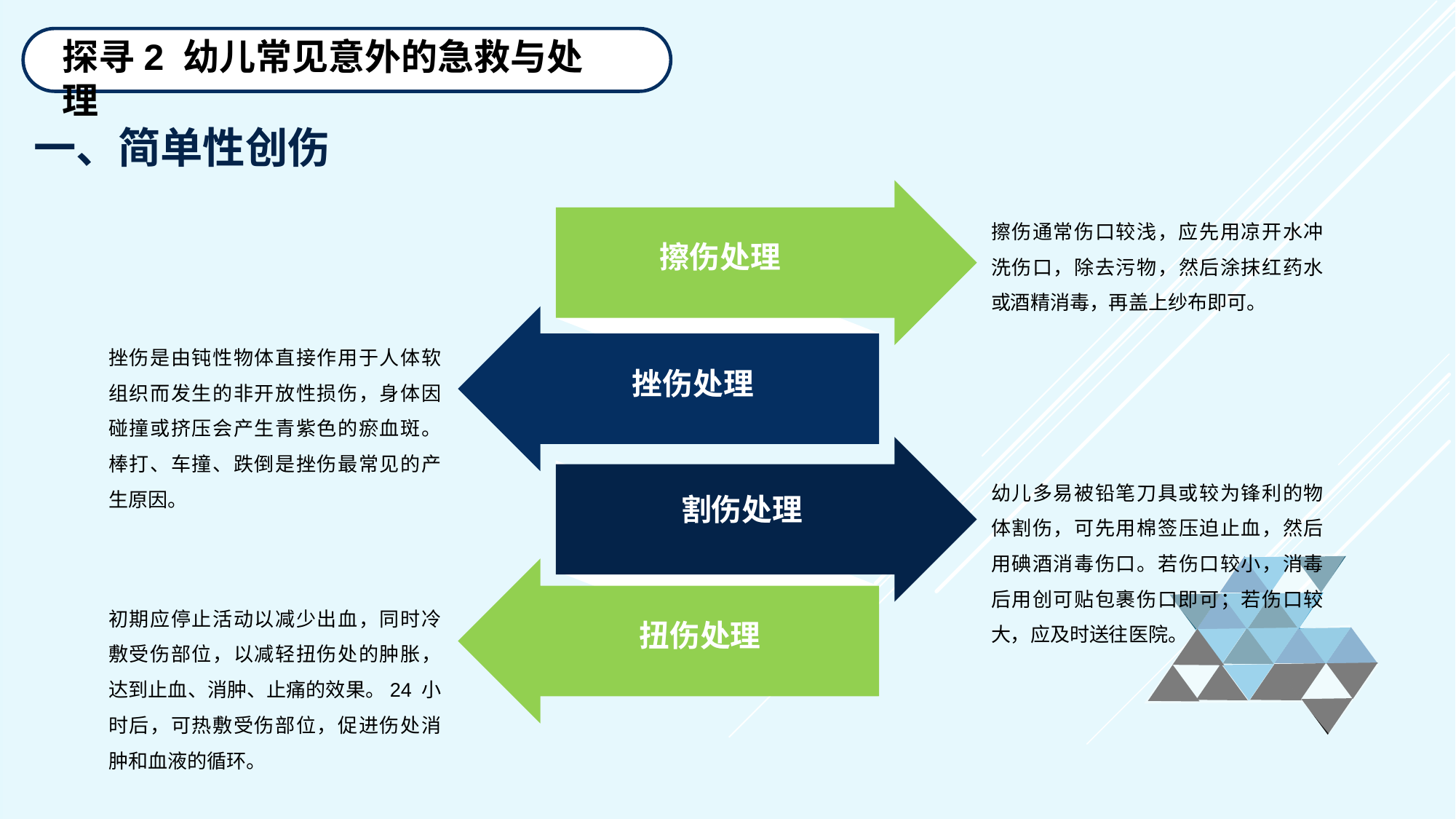

探寻2 幼儿常见意外的急救与处理
一、简单性创伤

擦伤通常伤口较浅，应先用凉开水冲洗伤口，除去污物，然后涂抹红药水或酒精消毒，再盖上纱布即可。
擦伤处理

挫伤是由钝性物体直接作用于人体软组织而发生的非开放性损伤，身体因碰撞或挤压会产生青紫色的瘀血斑。棒打、车撞、跌倒是挫伤最常见的产生原因。
挫伤处理

幼儿多易被铅笔刀具或较为锋利的物体割伤，可先用棉签压迫止血，然后用碘酒消毒伤口。若伤口较小，消毒后用创可贴包裹伤口即可；若伤口较大，应及时送往医院。
割伤处理

初期应停止活动以减少出血，同时冷敷受伤部位，以减轻扭伤处的肿胀，达到止血、消肿、止痛的效果。24 小时后，可热敷受伤部位，促进伤处消肿和血液的循环。
 扭伤处理
延迟符